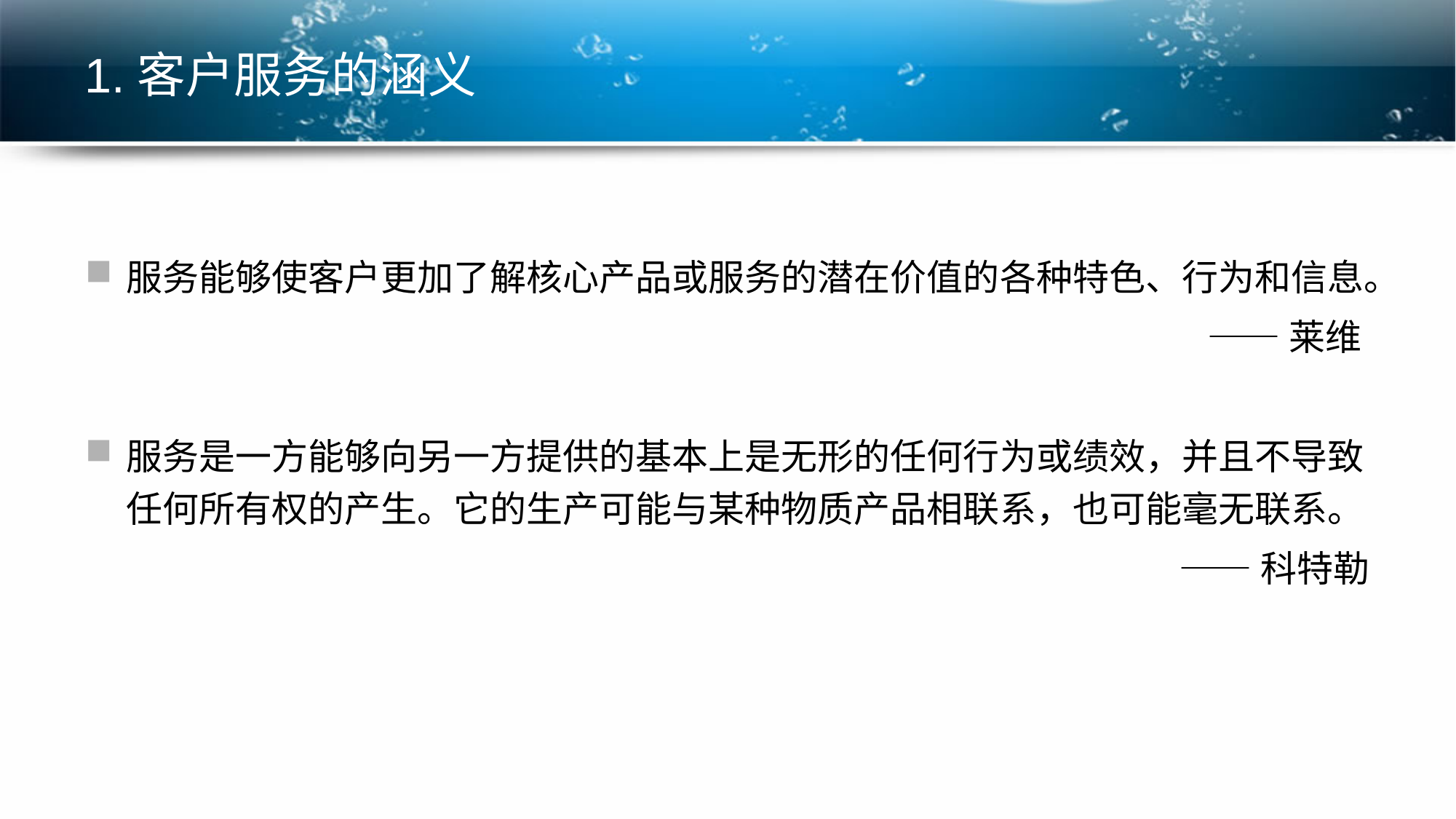

# 1.客户服务的涵义

服务能够使客户更加了解核心产品或服务的潜在价值的各种特色、行为和信息。
——莱维

服务是一方能够向另一方提供的基本上是无形的任何行为或绩效，并且不导致任何所有权的产生。它的生产可能与某种物质产品相联系，也可能毫无联系。
——科特勒